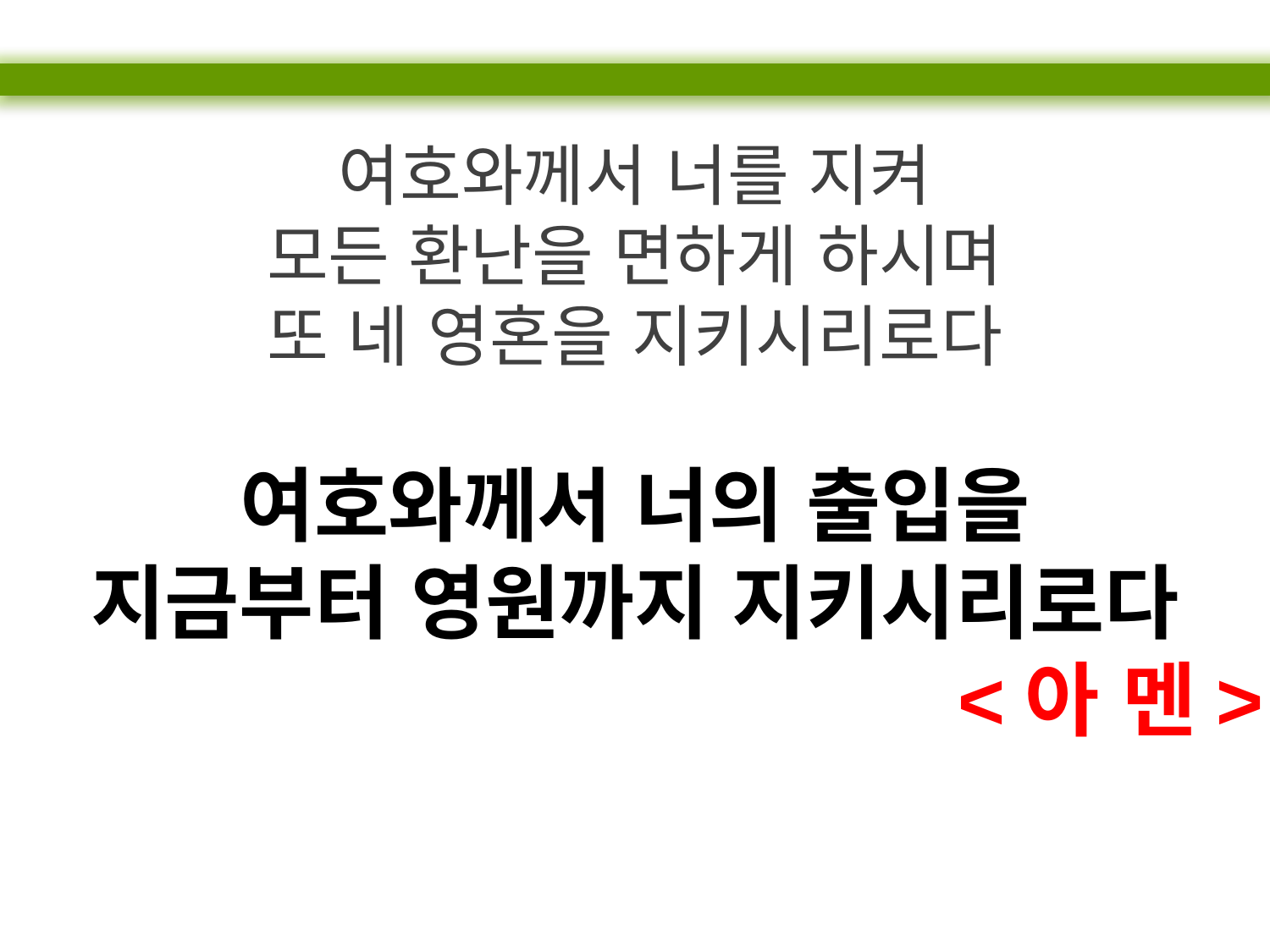

여호와께서 너를 지켜
모든 환난을 면하게 하시며
또 네 영혼을 지키시리로다
여호와께서 너의 출입을
지금부터 영원까지 지키시리로다
<아 멘>